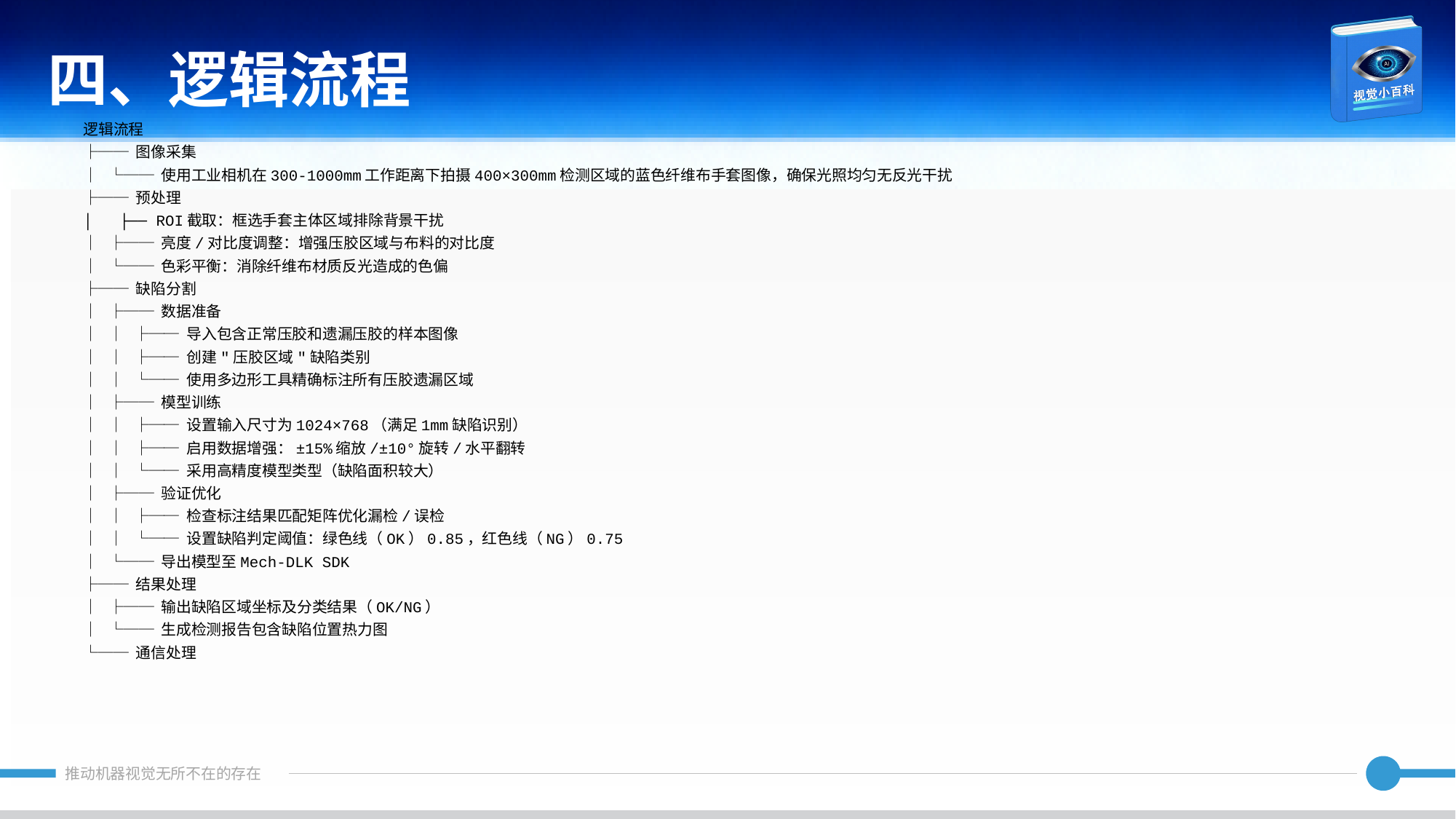

四、逻辑流程

逻辑流程
├── 图像采集
│   └── 使用工业相机在300-1000mm工作距离下拍摄400×300mm检测区域的蓝色纤维布手套图像，确保光照均匀无反光干扰
├── 预处理
│   ├── ROI截取：框选手套主体区域排除背景干扰
│   ├── 亮度/对比度调整：增强压胶区域与布料的对比度
│   └── 色彩平衡：消除纤维布材质反光造成的色偏
├── 缺陷分割
│   ├── 数据准备
│   │   ├── 导入包含正常压胶和遗漏压胶的样本图像
│   │   ├── 创建"压胶区域"缺陷类别
│   │   └── 使用多边形工具精确标注所有压胶遗漏区域
│   ├── 模型训练
│   │   ├── 设置输入尺寸为1024×768（满足1mm缺陷识别）
│   │   ├── 启用数据增强：±15%缩放/±10°旋转/水平翻转
│   │   └── 采用高精度模型类型（缺陷面积较大）
│   ├── 验证优化
│   │   ├── 检查标注结果匹配矩阵优化漏检/误检
│   │   └── 设置缺陷判定阈值：绿色线（OK）0.85，红色线（NG）0.75
│   └── 导出模型至Mech-DLK SDK
├── 结果处理
│   ├── 输出缺陷区域坐标及分类结果（OK/NG）
│   └── 生成检测报告包含缺陷位置热力图
└── 通信处理
9